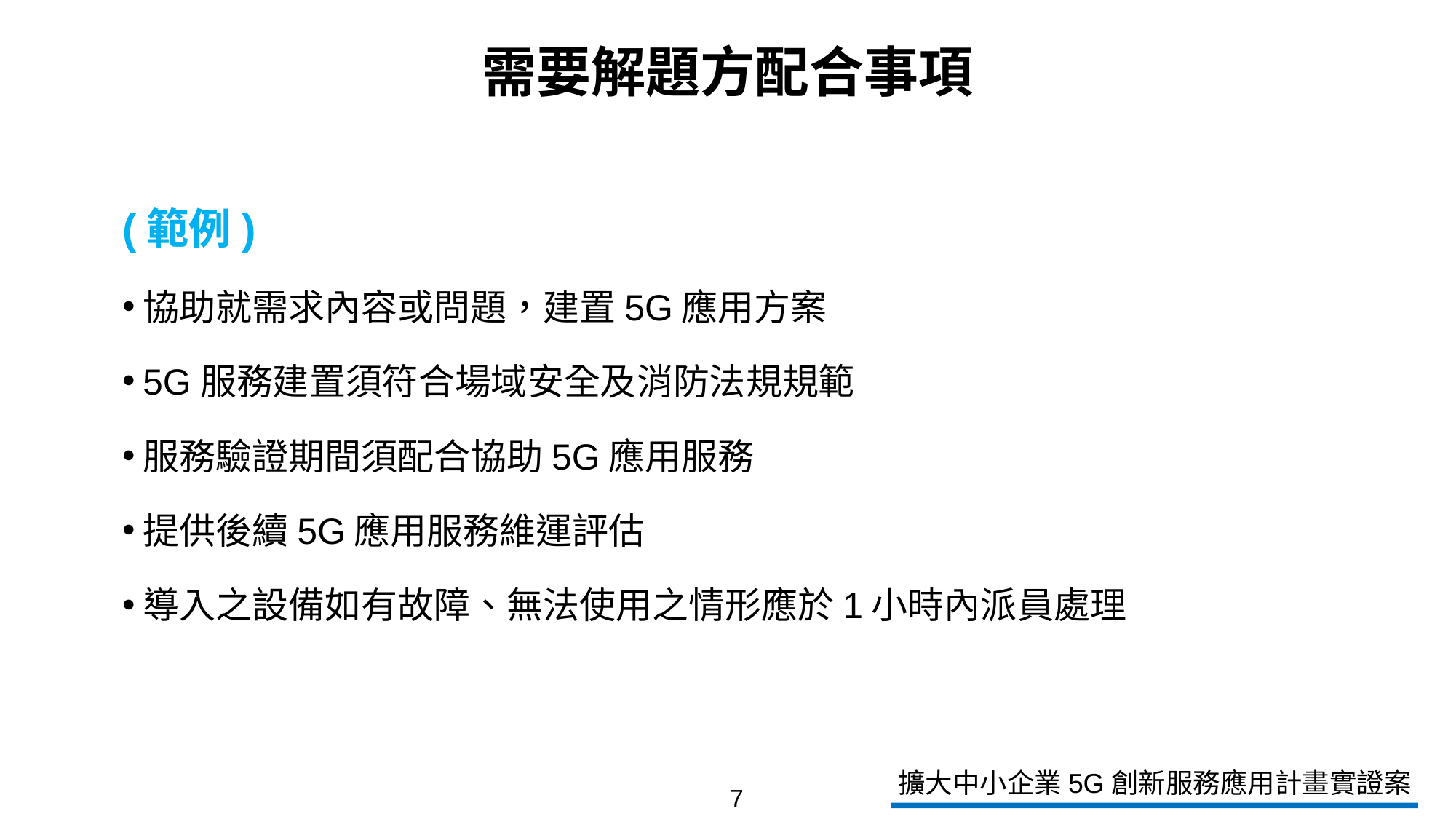

# 需要解題方配合事項
(範例)
協助就需求內容或問題，建置5G應用方案
5G服務建置須符合場域安全及消防法規規範
服務驗證期間須配合協助5G應用服務
提供後續5G應用服務維運評估
導入之設備如有故障、無法使用之情形應於1小時內派員處理

7